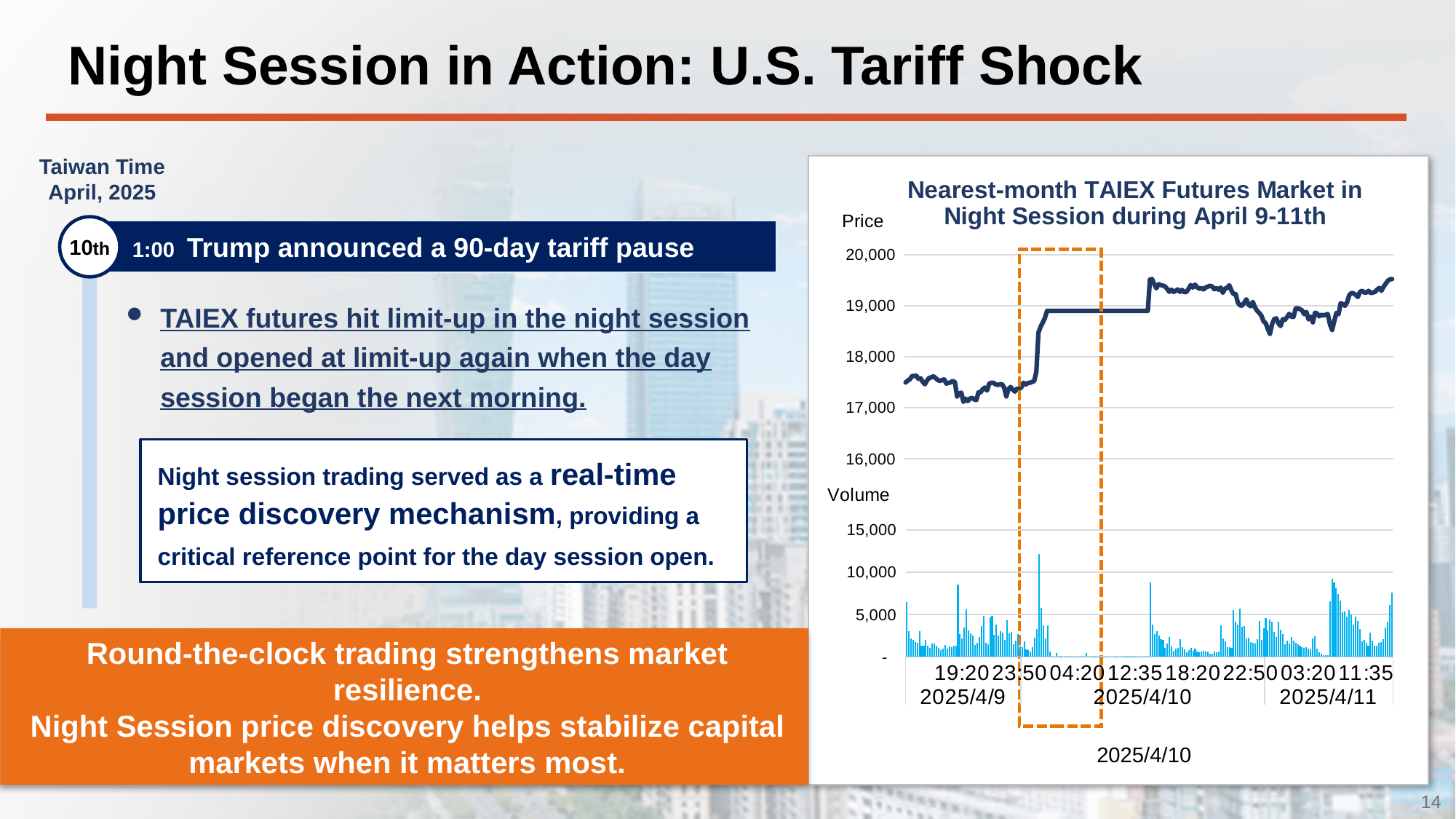

Night Session in Action: U.S. Tariff Shock
Taiwan Time
April, 2025

### Chart

| Category | 收盤價 |
|---|---|
| 15:00 | 17495.0 |
| 15:10 | 17533.0 |
| 15:20 | 17558.0 |
| 15:30 | 17622.0 |
| 15:40 | 17622.0 |
| 15:50 | 17629.0 |
| 16:00 | 17566.0 |
| 16:10 | 17577.0 |
| 16:20 | 17507.0 |
| 16:30 | 17461.0 |
| 16:40 | 17535.0 |
| 16:50 | 17586.0 |
| 17:00 | 17596.0 |
| 17:10 | 17617.0 |
| 17:20 | 17582.0 |
| 17:30 | 17543.0 |
| 17:40 | 17525.0 |
| 17:50 | 17544.0 |
| 18:00 | 17555.0 |
| 18:10 | 17472.0 |
| 18:20 | 17490.0 |
| 18:30 | 17496.0 |
| 18:40 | 17526.0 |
| 18:50 | 17501.0 |
| 19:00 | 17221.0 |
| 19:10 | 17283.0 |
| 19:20 | 17295.0 |
| 19:30 | 17116.0 |
| 19:40 | 17177.0 |
| 19:50 | 17130.0 |
| 20:00 | 17178.0 |
| 20:10 | 17195.0 |
| 20:20 | 17164.0 |
| 20:30 | 17151.0 |
| 20:40 | 17301.0 |
| 20:50 | 17301.0 |
| 21:00 | 17364.0 |
| 21:10 | 17396.0 |
| 21:20 | 17337.0 |
| 21:30 | 17475.0 |
| 21:40 | 17489.0 |
| 21:50 | 17488.0 |
| 22:00 | 17458.0 |
| 22:10 | 17448.0 |
| 22:20 | 17458.0 |
| 22:30 | 17464.0 |
| 22:40 | 17394.0 |
| 22:50 | 17222.0 |
| 23:00 | 17364.0 |
| 23:10 | 17407.0 |
| 23:20 | 17356.0 |
| 23:30 | 17317.0 |
| 23:40 | 17375.0 |
| 23:50 | 17366.0 |
| 00:00 | 17400.0 |
| 00:10 | 17490.0 |
| 00:20 | 17456.0 |
| 00:30 | 17484.0 |
| 00:40 | 17490.0 |
| 00:50 | 17506.0 |
| 01:00 | 17525.0 |
| 01:10 | 17705.0 |
| 01:20 | 18478.0 |
| 01:30 | 18587.0 |
| 01:40 | 18673.0 |
| 01:50 | 18762.0 |
| 02:00 | 18900.0 |
| 02:10 | 18902.0 |
| 02:20 | 18902.0 |
| 02:30 | 18902.0 |
| 02:40 | 18902.0 |
| 02:50 | 18902.0 |
| 03:00 | 18902.0 |
| 03:10 | 18902.0 |
| 03:20 | 18902.0 |
| 03:30 | 18902.0 |
| 03:40 | 18902.0 |
| 03:50 | 18902.0 |
| 04:00 | 18902.0 |
| 04:10 | 18902.0 |
| 04:20 | 18902.0 |
| 04:30 | 18902.0 |
| 04:40 | 18902.0 |
| 04:50 | 18902.0 |
| 08:45 | 18902.0 |
| 08:55 | 18902.0 |
| 09:05 | 18902.0 |
| 09:15 | 18902.0 |
| 09:25 | 18902.0 |
| 09:35 | 18902.0 |
| 09:45 | 18902.0 |
| 09:55 | 18902.0 |
| 10:05 | 18902.0 |
| 10:15 | 18902.0 |
| 10:25 | 18902.0 |
| 10:35 | 18902.0 |
| 10:45 | 18902.0 |
| 10:55 | 18902.0 |
| 11:05 | 18902.0 |
| 11:15 | 18902.0 |
| 11:25 | 18902.0 |
| 11:35 | 18902.0 |
| 11:45 | 18902.0 |
| 11:55 | 18902.0 |
| 12:05 | 18902.0 |
| 12:15 | 18902.0 |
| 12:25 | 18902.0 |
| 12:35 | 18902.0 |
| 12:45 | 18902.0 |
| 12:55 | 18902.0 |
| 13:05 | 18902.0 |
| 13:15 | 18902.0 |
| 13:25 | 18902.0 |
| 13:35 | 18902.0 |
| 15:00 | 19516.0 |
| 15:10 | 19523.0 |
| 15:20 | 19425.0 |
| 15:30 | 19343.0 |
| 15:40 | 19423.0 |
| 15:50 | 19407.0 |
| 16:00 | 19397.0 |
| 16:10 | 19381.0 |
| 16:20 | 19333.0 |
| 16:30 | 19275.0 |
| 16:40 | 19316.0 |
| 16:50 | 19273.0 |
| 17:00 | 19293.0 |
| 17:10 | 19320.0 |
| 17:20 | 19274.0 |
| 17:30 | 19311.0 |
| 17:40 | 19268.0 |
| 17:50 | 19273.0 |
| 18:00 | 19330.0 |
| 18:10 | 19407.0 |
| 18:20 | 19356.0 |
| 18:30 | 19415.0 |
| 18:40 | 19364.0 |
| 18:50 | 19333.0 |
| 19:00 | 19347.0 |
| 19:10 | 19322.0 |
| 19:20 | 19358.0 |
| 19:30 | 19376.0 |
| 19:40 | 19392.0 |
| 19:50 | 19379.0 |
| 20:00 | 19325.0 |
| 20:10 | 19346.0 |
| 20:20 | 19317.0 |
| 20:30 | 19357.0 |
| 20:40 | 19255.0 |
| 20:50 | 19336.0 |
| 21:00 | 19350.0 |
| 21:10 | 19403.0 |
| 21:20 | 19301.0 |
| 21:30 | 19231.0 |
| 21:40 | 19228.0 |
| 21:50 | 19062.0 |
| 22:00 | 19009.0 |
| 22:10 | 19003.0 |
| 22:20 | 19062.0 |
| 22:30 | 19127.0 |
| 22:40 | 19019.0 |
| 22:50 | 18991.0 |
| 23:00 | 19076.0 |
| 23:10 | 18967.0 |
| 23:20 | 18902.0 |
| 23:30 | 18858.0 |
| 23:40 | 18805.0 |
| 23:50 | 18695.0 |
| 00:00 | 18660.0 |
| 00:10 | 18545.0 |
| 00:20 | 18449.0 |
| 00:30 | 18641.0 |
| 00:40 | 18740.0 |
| 00:50 | 18753.0 |
| 01:00 | 18650.0 |
| 01:10 | 18603.0 |
| 01:20 | 18737.0 |
| 01:30 | 18725.0 |
| 01:40 | 18781.0 |
| 01:50 | 18841.0 |
| 02:00 | 18786.0 |
| 02:10 | 18782.0 |
| 02:20 | 18947.0 |
| 02:30 | 18952.0 |
| 02:40 | 18934.0 |
| 02:50 | 18909.0 |
| 03:00 | 18836.0 |
| 03:10 | 18879.0 |
| 03:20 | 18733.0 |
| 03:30 | 18787.0 |
| 03:40 | 18674.0 |
| 03:50 | 18864.0 |
| 04:00 | 18849.0 |
| 04:10 | 18794.0 |
| 04:20 | 18822.0 |
| 04:30 | 18812.0 |
| 04:40 | 18824.0 |
| 04:50 | 18838.0 |
| 08:45 | 18635.0 |
| 08:55 | 18525.0 |
| 09:05 | 18701.0 |
| 09:15 | 18861.0 |
| 09:25 | 18834.0 |
| 09:35 | 19051.0 |
| 09:45 | 19033.0 |
| 09:55 | 19000.0 |
| 10:05 | 19070.0 |
| 10:15 | 19210.0 |
| 10:25 | 19252.0 |
| 10:35 | 19242.0 |
| 10:45 | 19216.0 |
| 10:55 | 19173.0 |
| 11:05 | 19273.0 |
| 11:15 | 19296.0 |
| 11:25 | 19260.0 |
| 11:35 | 19260.0 |
| 11:45 | 19292.0 |
| 11:55 | 19250.0 |
| 12:05 | 19260.0 |
| 12:15 | 19270.0 |
| 12:25 | 19316.0 |
| 12:35 | 19351.0 |
| 12:45 | 19293.0 |
| 12:55 | 19372.0 |
| 13:05 | 19434.0 |
| 13:15 | 19490.0 |
| 13:25 | 19520.0 |
| 13:35 | 19524.0 |
10th
1:00  Trump announced a 90-day tariff pause

TAIEX futures hit limit-up in the night session and opened at limit-up again when the day session began the next morning.
Night session trading served as a real-time price discovery mechanism, providing a critical reference point for the day session open.

### Chart

| Category | 成交量 |
|---|---|
| 15:00 | 6497.0 |
| 15:10 | 3037.0 |
| 15:20 | 2188.0 |
| 15:30 | 2002.0 |
| 15:40 | 1716.0 |
| 15:50 | 1623.0 |
| 16:00 | 3008.0 |
| 16:10 | 1342.0 |
| 16:20 | 1273.0 |
| 16:30 | 2003.0 |
| 16:40 | 1337.0 |
| 16:50 | 1073.0 |
| 17:00 | 1570.0 |
| 17:10 | 1561.0 |
| 17:20 | 1320.0 |
| 17:30 | 1046.0 |
| 17:40 | 779.0 |
| 17:50 | 961.0 |
| 18:00 | 1375.0 |
| 18:10 | 1003.0 |
| 18:20 | 1238.0 |
| 18:30 | 1117.0 |
| 18:40 | 1306.0 |
| 18:50 | 1304.0 |
| 19:00 | 8507.0 |
| 19:10 | 2661.0 |
| 19:20 | 2199.0 |
| 19:30 | 3424.0 |
| 19:40 | 5605.0 |
| 19:50 | 3093.0 |
| 20:00 | 2782.0 |
| 20:10 | 2492.0 |
| 20:20 | 1423.0 |
| 20:30 | 1681.0 |
| 20:40 | 2345.0 |
| 20:50 | 3635.0 |
| 21:00 | 4797.0 |
| 21:10 | 1633.0 |
| 21:20 | 1484.0 |
| 21:30 | 4670.0 |
| 21:40 | 4847.0 |
| 21:50 | 2608.0 |
| 22:00 | 3765.0 |
| 22:10 | 2532.0 |
| 22:20 | 3019.0 |
| 22:30 | 2827.0 |
| 22:40 | 2012.0 |
| 22:50 | 4322.0 |
| 23:00 | 2754.0 |
| 23:10 | 2910.0 |
| 23:20 | 1512.0 |
| 23:30 | 1894.0 |
| 23:40 | 2684.0 |
| 23:50 | 1277.0 |
| 00:00 | 1143.0 |
| 00:10 | 1801.0 |
| 00:20 | 919.0 |
| 00:30 | 789.0 |
| 00:40 | 596.0 |
| 00:50 | 1147.0 |
| 01:00 | 2234.0 |
| 01:10 | 3291.0 |
| 01:20 | 12128.0 |
| 01:30 | 5752.0 |
| 01:40 | 3751.0 |
| 01:50 | 2176.0 |
| 02:00 | 3713.0 |
| 02:10 | 656.0 |
| 02:20 | 49.0 |
| 02:30 | 20.0 |
| 02:40 | 448.0 |
| 02:50 | 57.0 |
| 03:00 | 34.0 |
| 03:10 | 34.0 |
| 03:20 | 7.0 |
| 03:30 | 36.0 |
| 03:40 | 13.0 |
| 03:50 | 24.0 |
| 04:00 | 55.0 |
| 04:10 | 32.0 |
| 04:20 | 35.0 |
| 04:30 | 21.0 |
| 04:40 | 15.0 |
| 04:50 | 29.0 |
| 08:45 | 485.0 |
| 08:55 | 53.0 |
| 09:05 | 37.0 |
| 09:15 | 6.0 |
| 09:25 | 9.0 |
| 09:35 | 12.0 |
| 09:45 | 8.0 |
| 09:55 | 3.0 |
| 10:05 | 1.0 |
| 10:15 | 3.0 |
| 10:25 | 4.0 |
| 10:35 | 5.0 |
| 10:45 | 0.0 |
| 10:55 | 3.0 |
| 11:05 | 3.0 |
| 11:15 | 20.0 |
| 11:25 | 16.0 |
| 11:35 | 5.0 |
| 11:45 | 8.0 |
| 11:55 | 3.0 |
| 12:05 | 1.0 |
| 12:15 | 3.0 |
| 12:25 | 4.0 |
| 12:35 | 4.0 |
| 12:45 | 1.0 |
| 12:55 | 6.0 |
| 13:05 | 14.0 |
| 13:15 | 4.0 |
| 13:25 | 24.0 |
| 13:35 | 4.0 |
| 15:00 | 8825.0 |
| 15:10 | 3825.0 |
| 15:20 | 2686.0 |
| 15:30 | 3071.0 |
| 15:40 | 2546.0 |
| 15:50 | 2045.0 |
| 16:00 | 2040.0 |
| 16:10 | 1089.0 |
| 16:20 | 1578.0 |
| 16:30 | 2346.0 |
| 16:40 | 1243.0 |
| 16:50 | 737.0 |
| 17:00 | 985.0 |
| 17:10 | 1034.0 |
| 17:20 | 2050.0 |
| 17:30 | 1115.0 |
| 17:40 | 909.0 |
| 17:50 | 540.0 |
| 18:00 | 753.0 |
| 18:10 | 1027.0 |
| 18:20 | 668.0 |
| 18:30 | 991.0 |
| 18:40 | 608.0 |
| 18:50 | 538.0 |
| 19:00 | 651.0 |
| 19:10 | 684.0 |
| 19:20 | 616.0 |
| 19:30 | 615.0 |
| 19:40 | 366.0 |
| 19:50 | 362.0 |
| 20:00 | 641.0 |
| 20:10 | 512.0 |
| 20:20 | 591.0 |
| 20:30 | 3718.0 |
| 20:40 | 2196.0 |
| 20:50 | 1834.0 |
| 21:00 | 1097.0 |
| 21:10 | 1171.0 |
| 21:20 | 1087.0 |
| 21:30 | 5555.0 |
| 21:40 | 4184.0 |
| 21:50 | 3835.0 |
| 22:00 | 5744.0 |
| 22:10 | 3572.0 |
| 22:20 | 3649.0 |
| 22:30 | 2138.0 |
| 22:40 | 2215.0 |
| 22:50 | 1765.0 |
| 23:00 | 1642.0 |
| 23:10 | 1580.0 |
| 23:20 | 2105.0 |
| 23:30 | 4228.0 |
| 23:40 | 1997.0 |
| 23:50 | 3337.0 |
| 00:00 | 4589.0 |
| 00:10 | 3103.0 |
| 00:20 | 4384.0 |
| 00:30 | 4139.0 |
| 00:40 | 2915.0 |
| 00:50 | 2355.0 |
| 01:00 | 4134.0 |
| 01:10 | 3192.0 |
| 01:20 | 2698.0 |
| 01:30 | 1492.0 |
| 01:40 | 1892.0 |
| 01:50 | 1563.0 |
| 02:00 | 2305.0 |
| 02:10 | 1934.0 |
| 02:20 | 1630.0 |
| 02:30 | 1456.0 |
| 02:40 | 1319.0 |
| 02:50 | 1129.0 |
| 03:00 | 1077.0 |
| 03:10 | 1145.0 |
| 03:20 | 957.0 |
| 03:30 | 909.0 |
| 03:40 | 2149.0 |
| 03:50 | 2396.0 |
| 04:00 | 981.0 |
| 04:10 | 525.0 |
| 04:20 | 380.0 |
| 04:30 | 166.0 |
| 04:40 | 214.0 |
| 04:50 | 182.0 |
| 08:45 | 6584.0 |
| 08:55 | 9208.0 |
| 09:05 | 8822.0 |
| 09:15 | 8125.0 |
| 09:25 | 7415.0 |
| 09:35 | 6649.0 |
| 09:45 | 5278.0 |
| 09:55 | 5366.0 |
| 10:05 | 4761.0 |
| 10:15 | 5514.0 |
| 10:25 | 4989.0 |
| 10:35 | 3783.0 |
| 10:45 | 4719.0 |
| 10:55 | 4203.0 |
| 11:05 | 3269.0 |
| 11:15 | 1853.0 |
| 11:25 | 1957.0 |
| 11:35 | 1628.0 |
| 11:45 | 1332.0 |
| 11:55 | 2859.0 |
| 12:05 | 1878.0 |
| 12:15 | 1317.0 |
| 12:25 | 1312.0 |
| 12:35 | 1674.0 |
| 12:45 | 1764.0 |
| 12:55 | 2128.0 |
| 13:05 | 3454.0 |
| 13:15 | 4157.0 |
| 13:25 | 6166.0 |
| 13:35 | 7583.0 |
2025/4/10
Round-the-clock trading strengthens market resilience.
Night Session price discovery helps stabilize capital markets when it matters most.
14